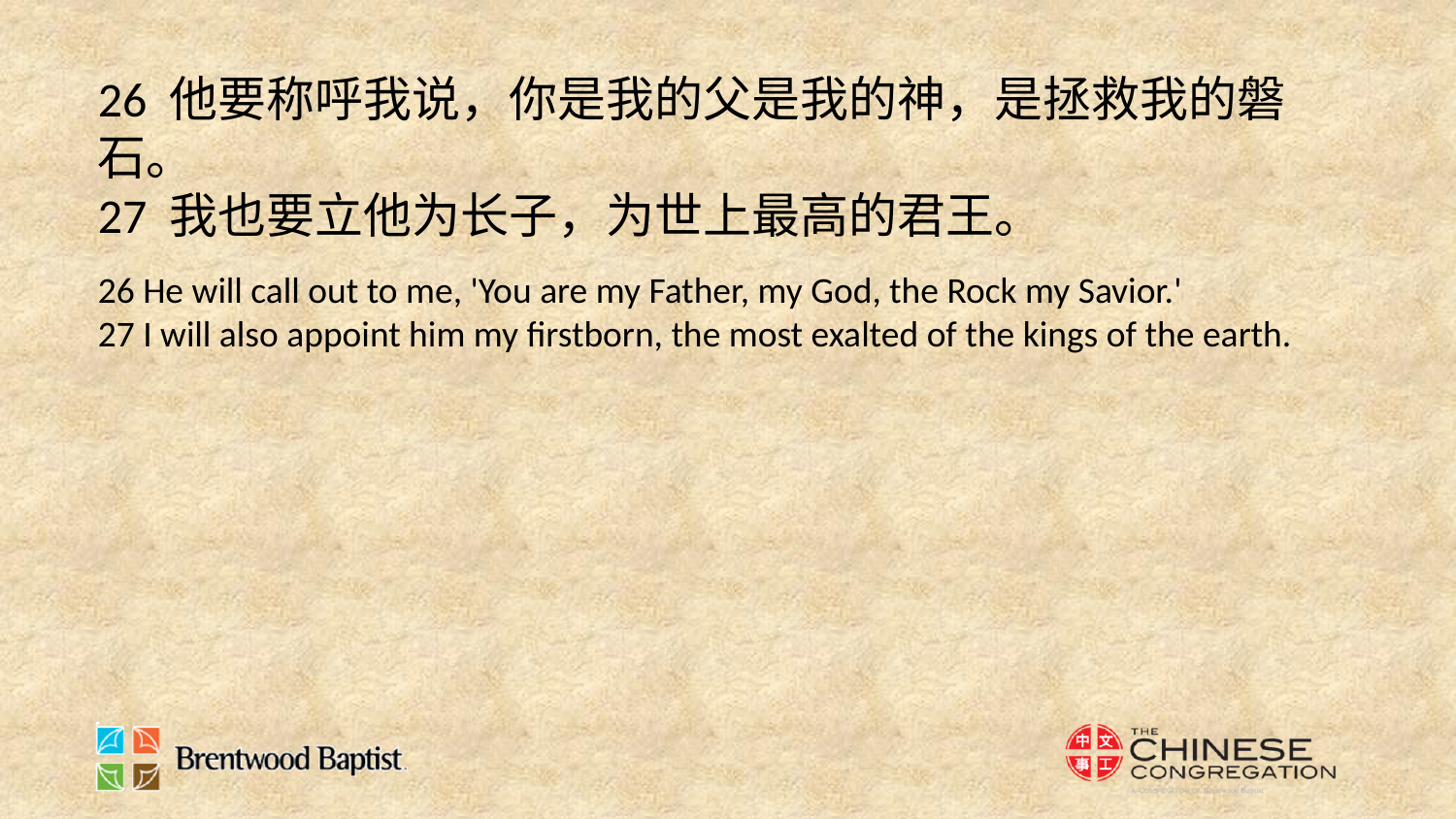

26 他要称呼我说，你是我的父是我的神，是拯救我的磐石。
27 我也要立他为长子，为世上最高的君王。

26 He will call out to me, 'You are my Father, my God, the Rock my Savior.'
27 I will also appoint him my firstborn, the most exalted of the kings of the earth.